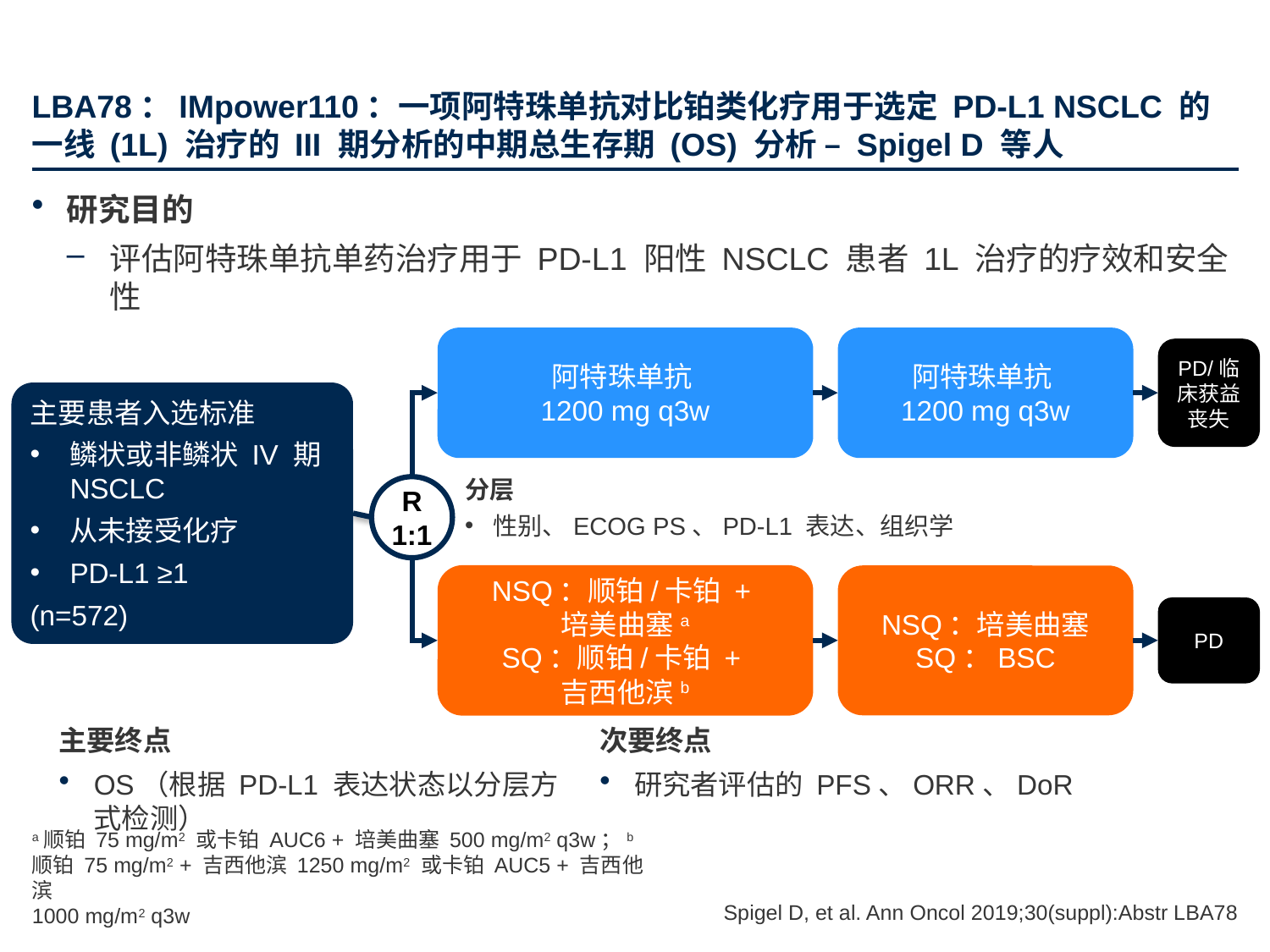

# LBA78：IMpower110：一项阿特珠单抗对比铂类化疗用于选定 PD-L1 NSCLC 的一线 (1L) 治疗的 III 期分析的中期总生存期 (OS) 分析 – Spigel D 等人
研究目的
评估阿特珠单抗单药治疗用于 PD-L1 阳性 NSCLC 患者 1L 治疗的疗效和安全性
阿特珠单抗
1200 mg q3w
阿特珠单抗
1200 mg q3w
PD/临床获益丧失
主要患者入选标准
鳞状或非鳞状 IV 期 NSCLC
从未接受化疗
PD-L1 ≥1
(n=572)
分层
性别、ECOG PS、PD-L1 表达、组织学
R
1:1
NSQ：顺铂/卡铂 +
培美曲塞a
SQ：顺铂/卡铂 +
吉西他滨b
NSQ：培美曲塞
SQ：BSC
PD
主要终点
OS（根据 PD-L1 表达状态以分层方式检测）
次要终点
研究者评估的 PFS、ORR、DoR
a顺铂 75 mg/m2 或卡铂 AUC6 + 培美曲塞 500 mg/m2 q3w；b顺铂 75 mg/m2 + 吉西他滨 1250 mg/m2 或卡铂 AUC5 + 吉西他滨
1000 mg/m2 q3w
Spigel D, et al. Ann Oncol 2019;30(suppl):Abstr LBA78